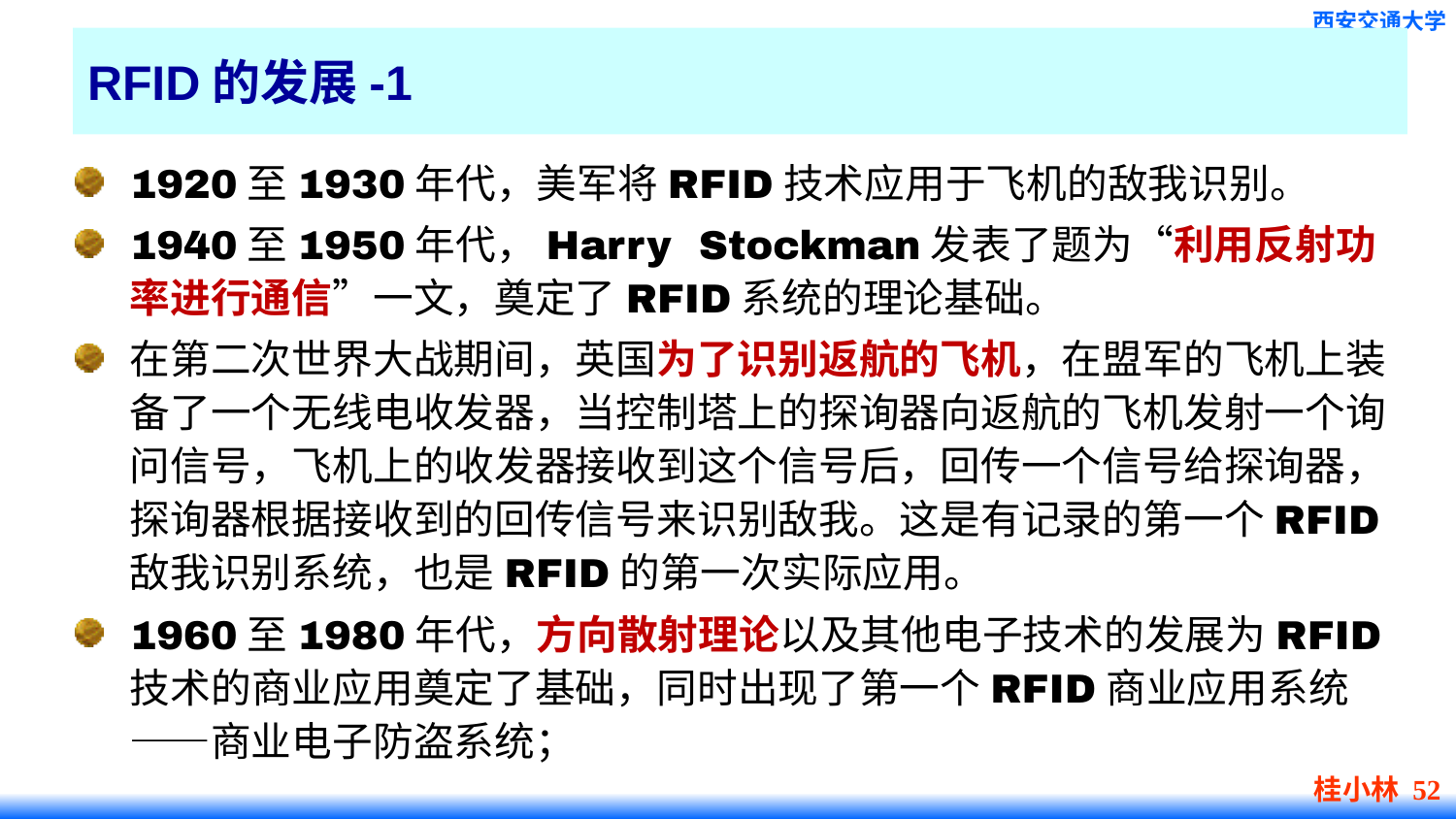

# RFID的发展-1
1920至1930年代，美军将RFID技术应用于飞机的敌我识别。
1940至1950年代，Harry  Stockman发表了题为“利用反射功率进行通信”一文，奠定了RFID系统的理论基础。
在第二次世界大战期间，英国为了识别返航的飞机，在盟军的飞机上装备了一个无线电收发器，当控制塔上的探询器向返航的飞机发射一个询问信号，飞机上的收发器接收到这个信号后，回传一个信号给探询器，探询器根据接收到的回传信号来识别敌我。这是有记录的第一个RFID敌我识别系统，也是RFID的第一次实际应用。
1960至1980年代，方向散射理论以及其他电子技术的发展为RFID技术的商业应用奠定了基础，同时出现了第一个RFID商业应用系统——商业电子防盗系统；

桂小林 52